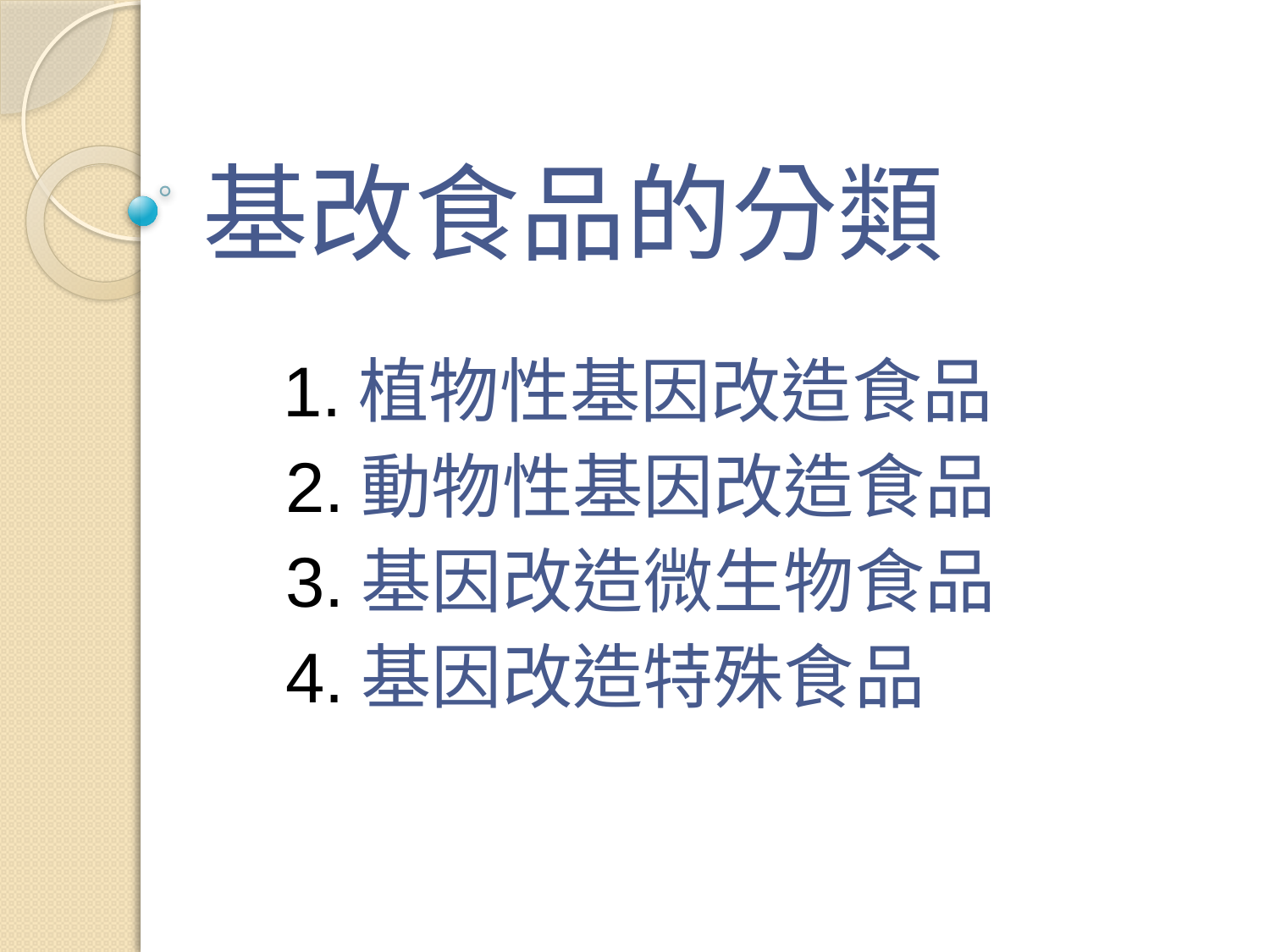

# 基改食品的分類
      1.植物性基因改造食品
    2.動物性基因改造食品
    3.基因改造微生物食品
    4.基因改造特殊食品